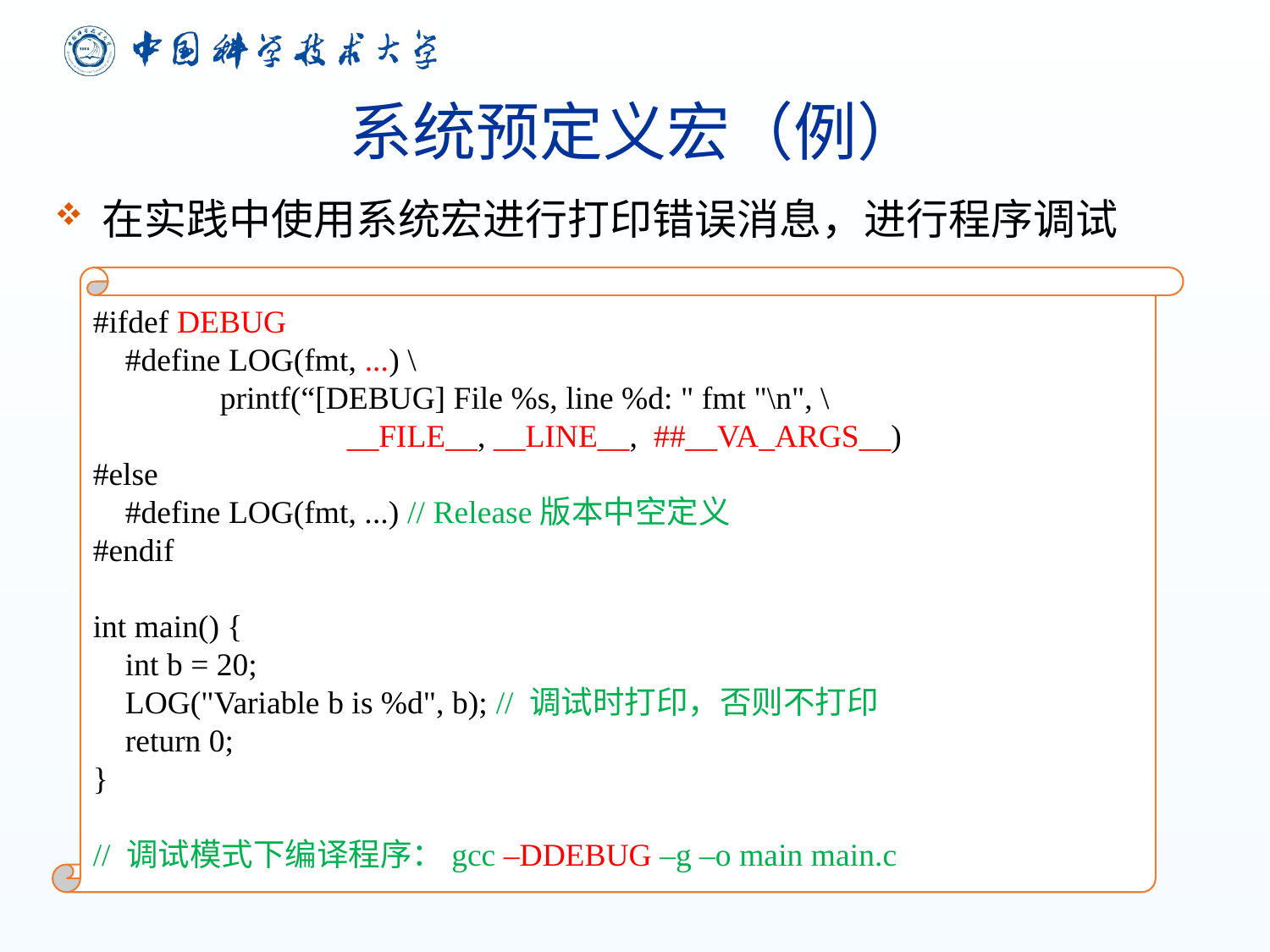

# 系统预定义宏（例）
在实践中使用系统宏进行打印错误消息，进行程序调试
#ifdef DEBUG
    #define LOG(fmt, ...) \
	printf(“[DEBUG] File %s, line %d: " fmt "\n", \
		__FILE__, __LINE__,  ##__VA_ARGS__)
#else
    #define LOG(fmt, ...) // Release版本中空定义
#endif

int main() {
    int b = 20;
    LOG("Variable b is %d", b); // 调试时打印，否则不打印
    return 0;
}

// 调试模式下编译程序：gcc –DDEBUG –g –o main main.c